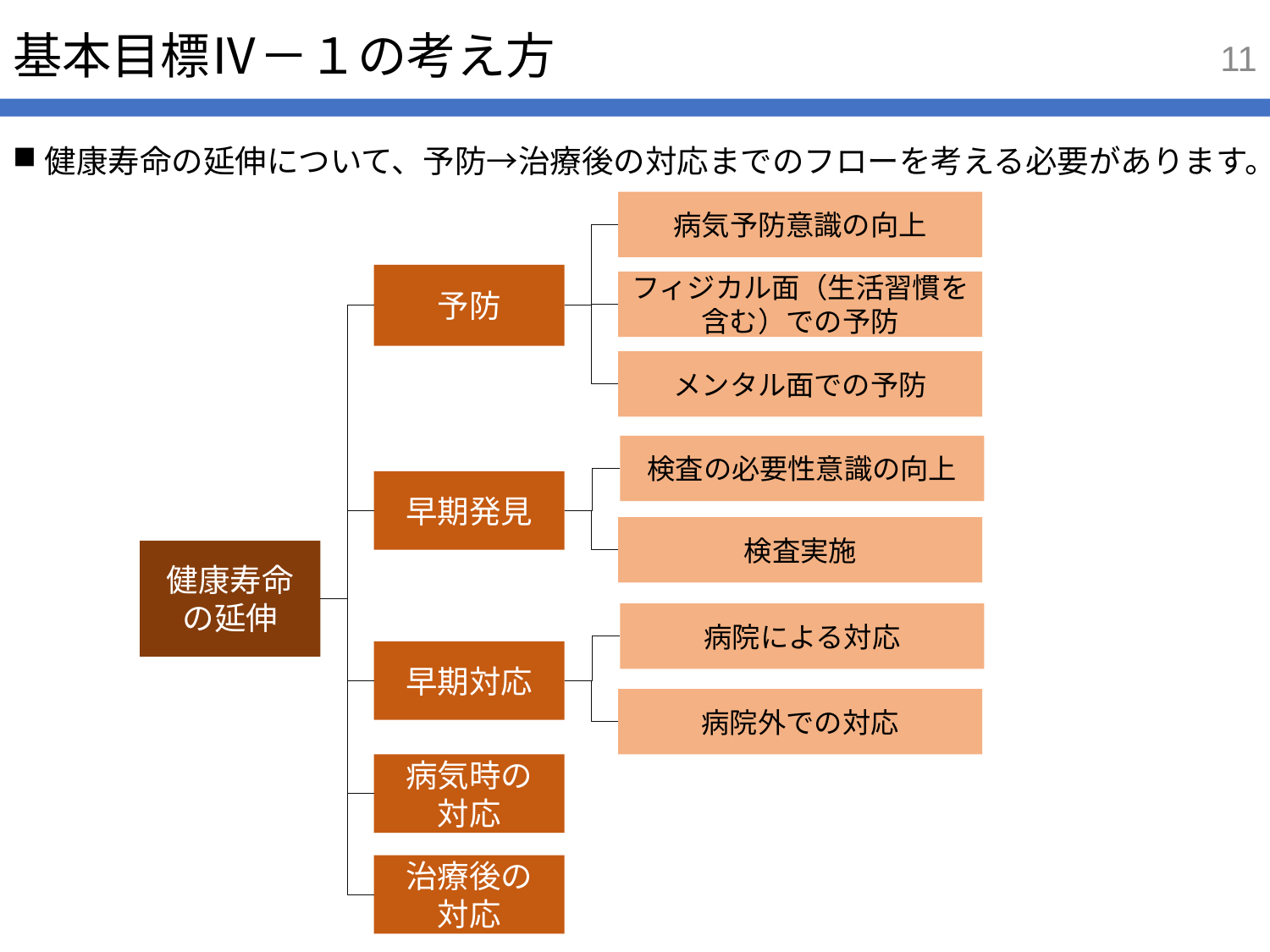

11
# 基本目標Ⅳ－１の考え方
健康寿命の延伸について、予防→治療後の対応までのフローを考える必要があります。
病気予防意識の向上
予防
フィジカル面（生活習慣を含む）での予防
メンタル面での予防
検査の必要性意識の向上
早期発見
検査実施
健康寿命の延伸
病院による対応
早期対応
病院外での対応
病気時の
対応
治療後の
対応